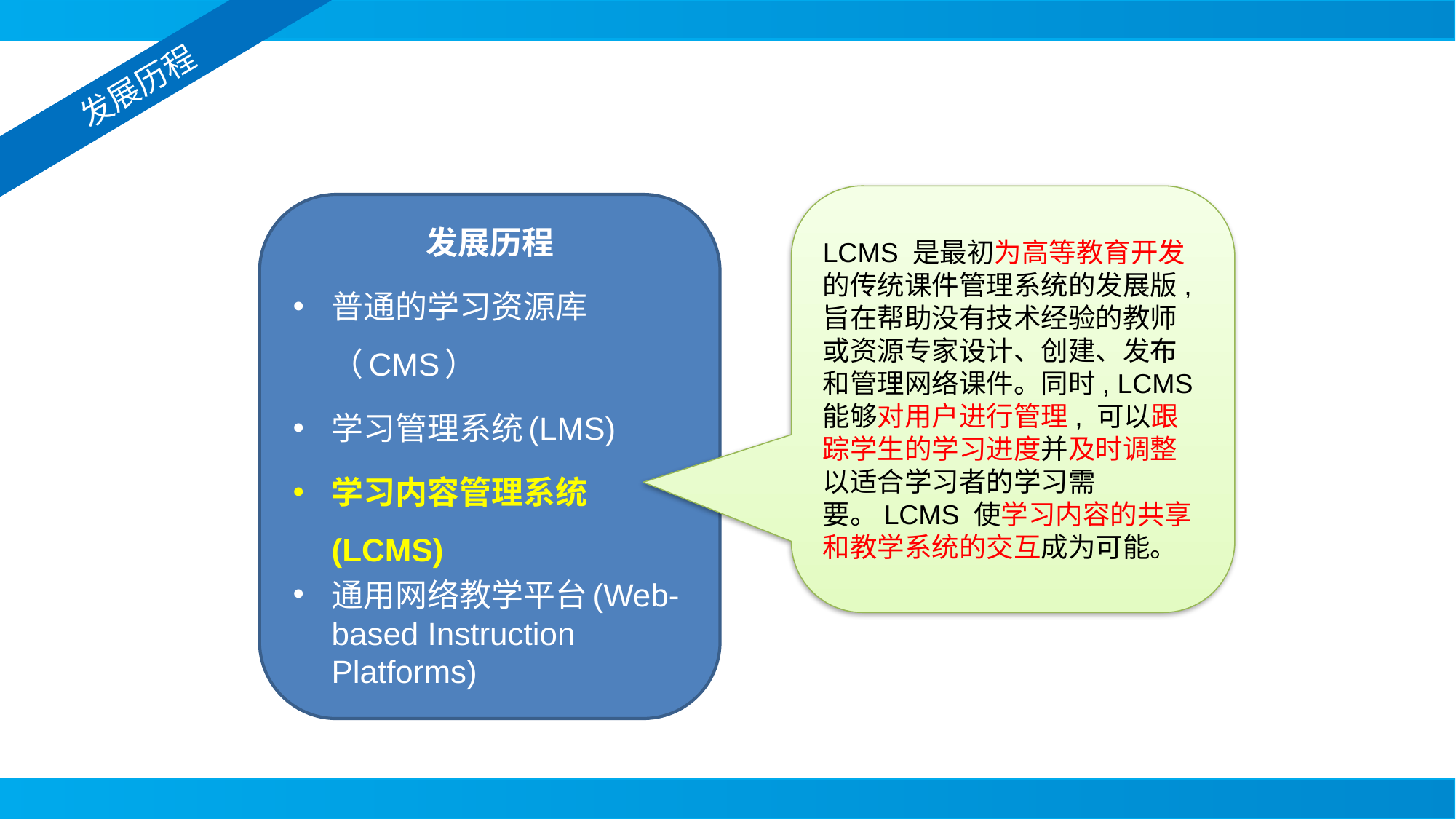

#
发展历程
LCMS 是最初为高等教育开发的传统课件管理系统的发展版, 旨在帮助没有技术经验的教师或资源专家设计、创建、发布和管理网络课件。同时, LCMS 能够对用户进行管理, 可以跟踪学生的学习进度并及时调整以适合学习者的学习需要。LCMS 使学习内容的共享和教学系统的交互成为可能。

发展历程
普通的学习资源库（CMS）
学习管理系统(LMS)
学习内容管理系统(LCMS)
通用网络教学平台(Web- based Instruction Platforms)